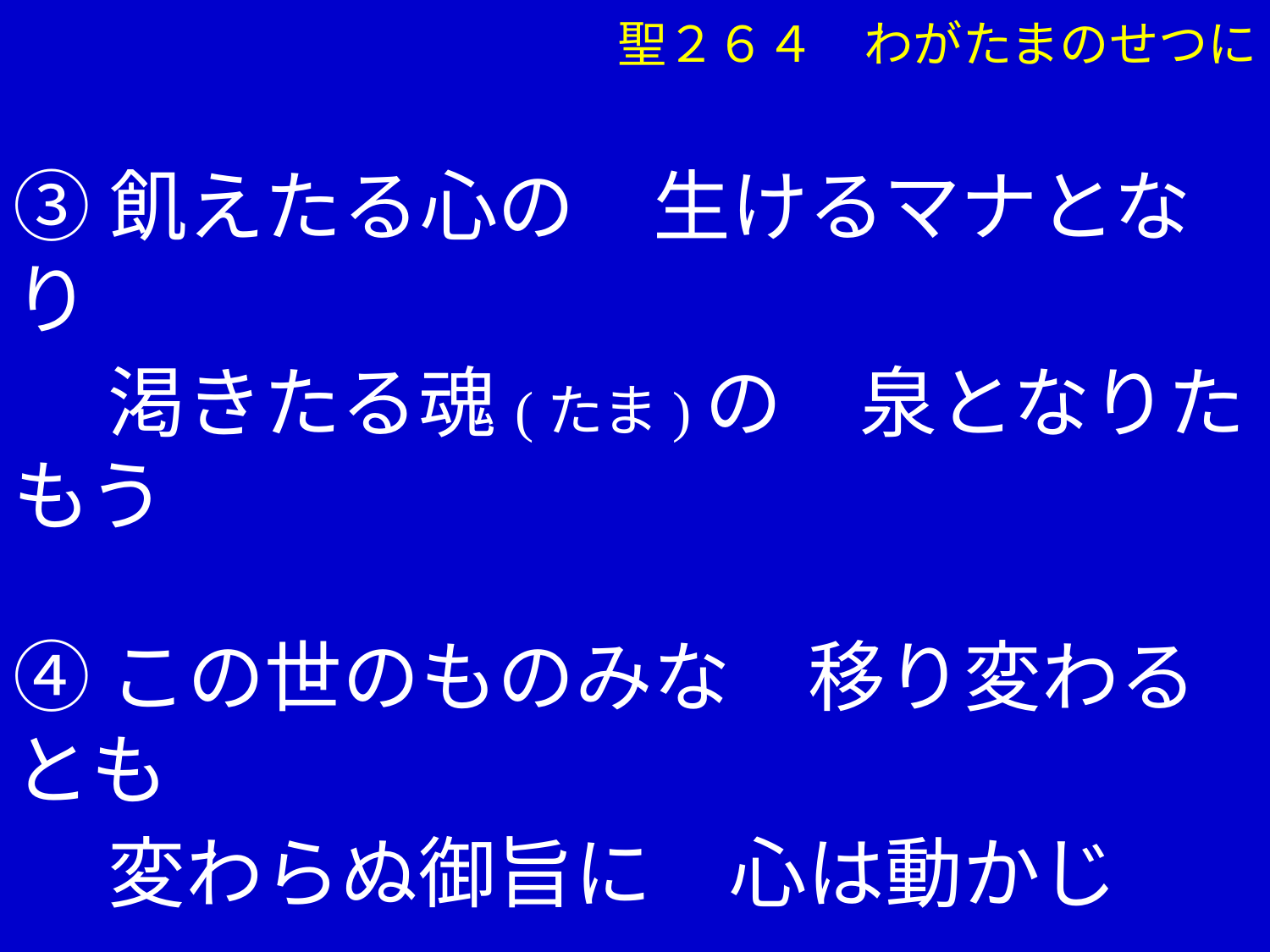

聖２６４　わがたまのせつに

③飢えたる心の　生けるマナとなり
　 渇きたる魂(たま)の　泉となりたもう

④この世のものみな　移り変わるとも
　 変わらぬ御旨に　心は動かじ